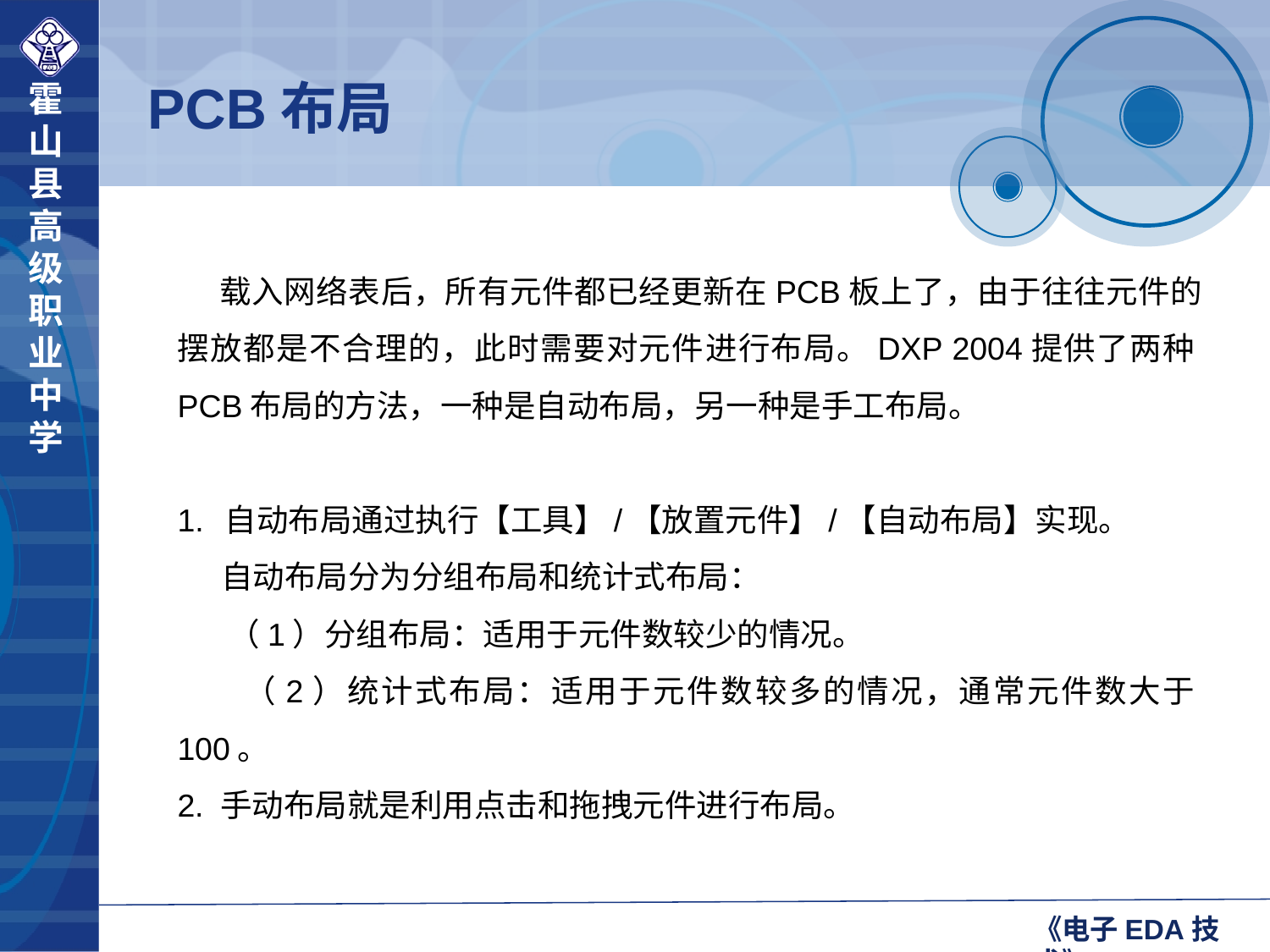

PCB布局
载入网络表后，所有元件都已经更新在PCB板上了，由于往往元件的摆放都是不合理的，此时需要对元件进行布局。DXP 2004提供了两种PCB布局的方法，一种是自动布局，另一种是手工布局。

自动布局通过执行【工具】/【放置元件】/【自动布局】实现。
     自动布局分为分组布局和统计式布局：
      （1）分组布局：适用于元件数较少的情况。
      （2）统计式布局：适用于元件数较多的情况，通常元件数大于100。
2. 手动布局就是利用点击和拖拽元件进行布局。